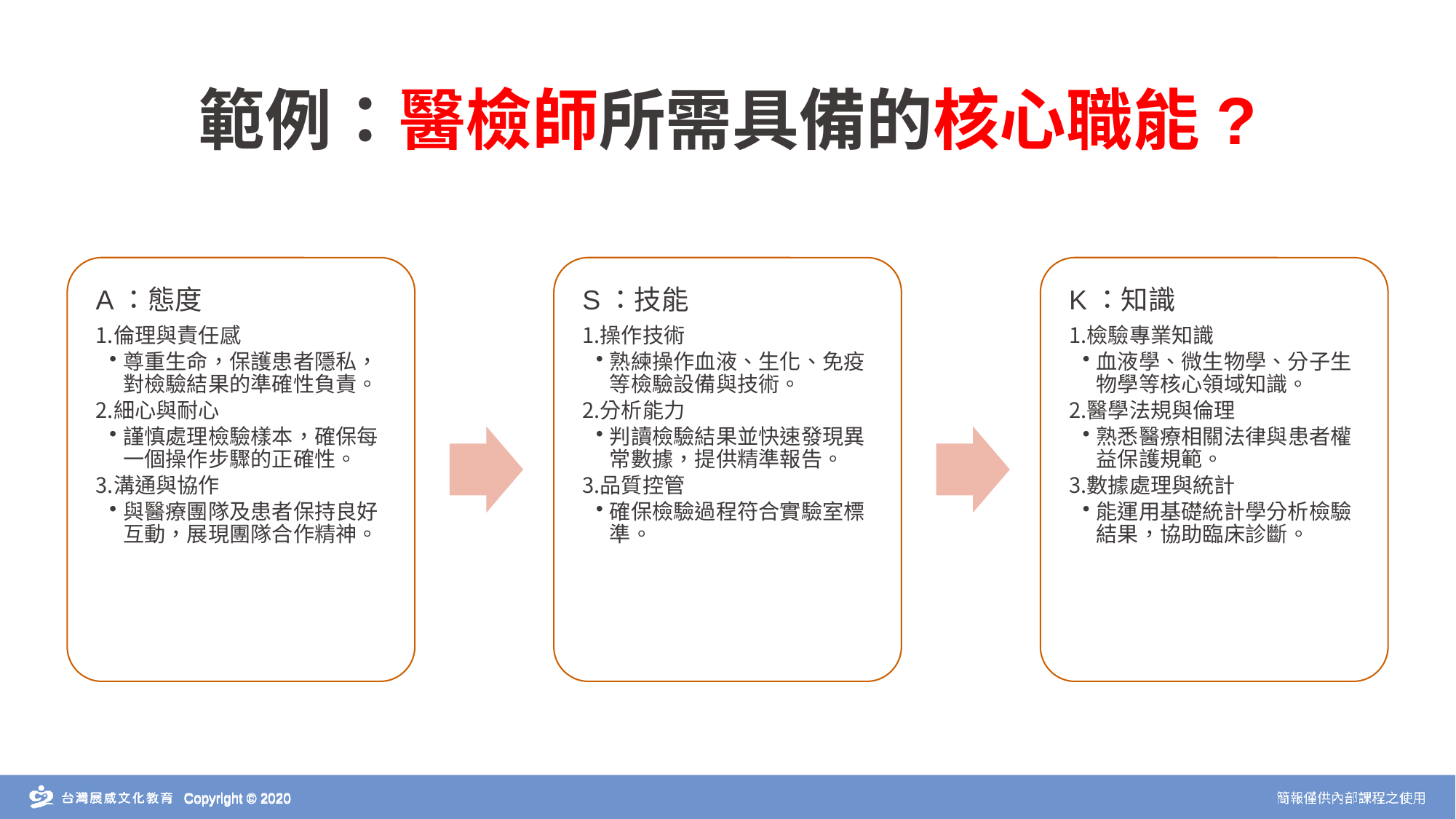

# 範例：醫檢師所需具備的核心職能?
A：態度
倫理與責任感
尊重生命，保護患者隱私，對檢驗結果的準確性負責。
細心與耐心
謹慎處理檢驗樣本，確保每一個操作步驟的正確性。
溝通與協作
與醫療團隊及患者保持良好互動，展現團隊合作精神。

S：技能
操作技術
熟練操作血液、生化、免疫等檢驗設備與技術。
分析能力
判讀檢驗結果並快速發現異常數據，提供精準報告。
品質控管
確保檢驗過程符合實驗室標準。

K：知識
檢驗專業知識
血液學、微生物學、分子生物學等核心領域知識。
醫學法規與倫理
熟悉醫療相關法律與患者權益保護規範。
數據處理與統計
能運用基礎統計學分析檢驗結果，協助臨床診斷。